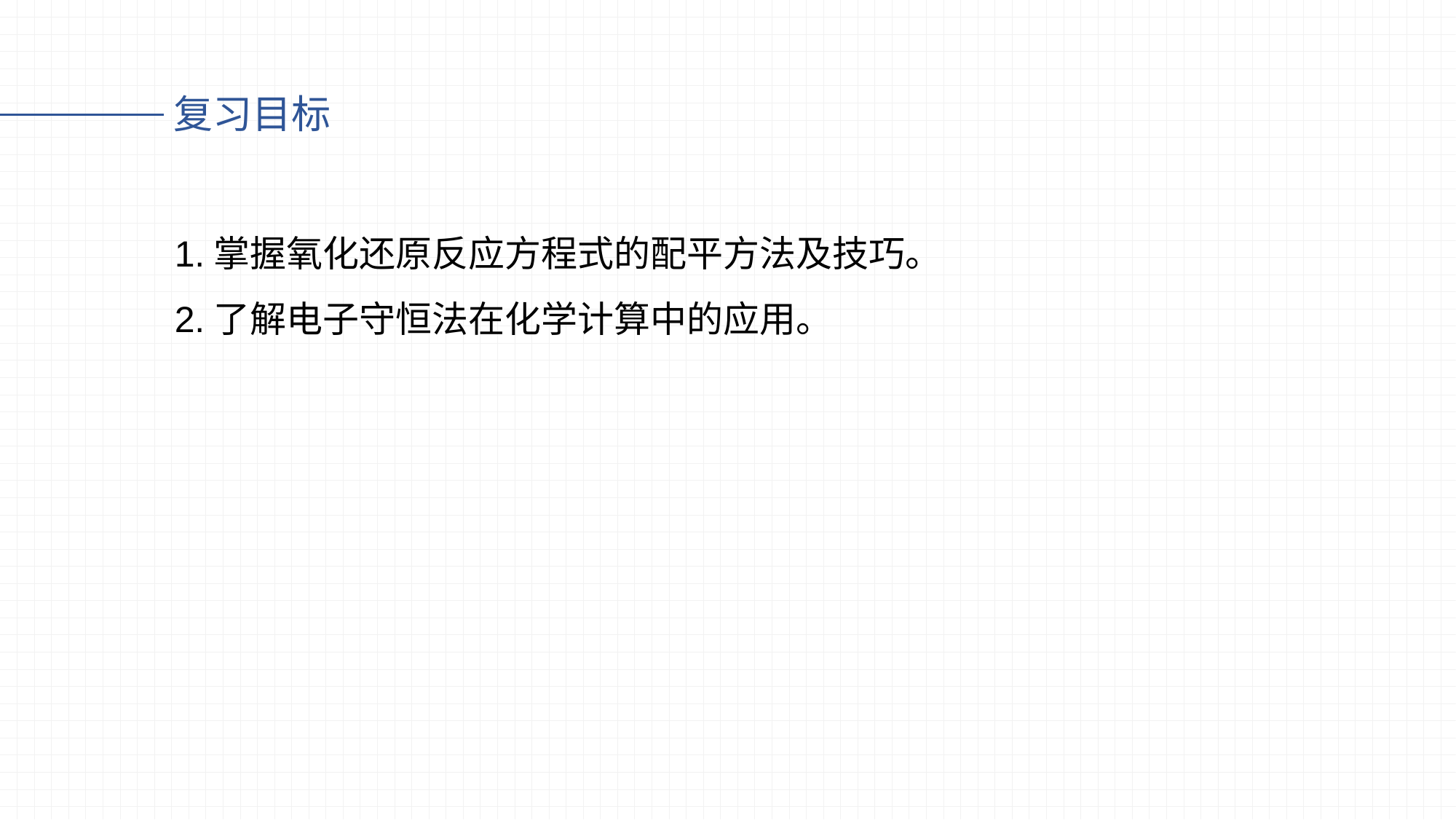

复习目标
1.掌握氧化还原反应方程式的配平方法及技巧。
2.了解电子守恒法在化学计算中的应用。